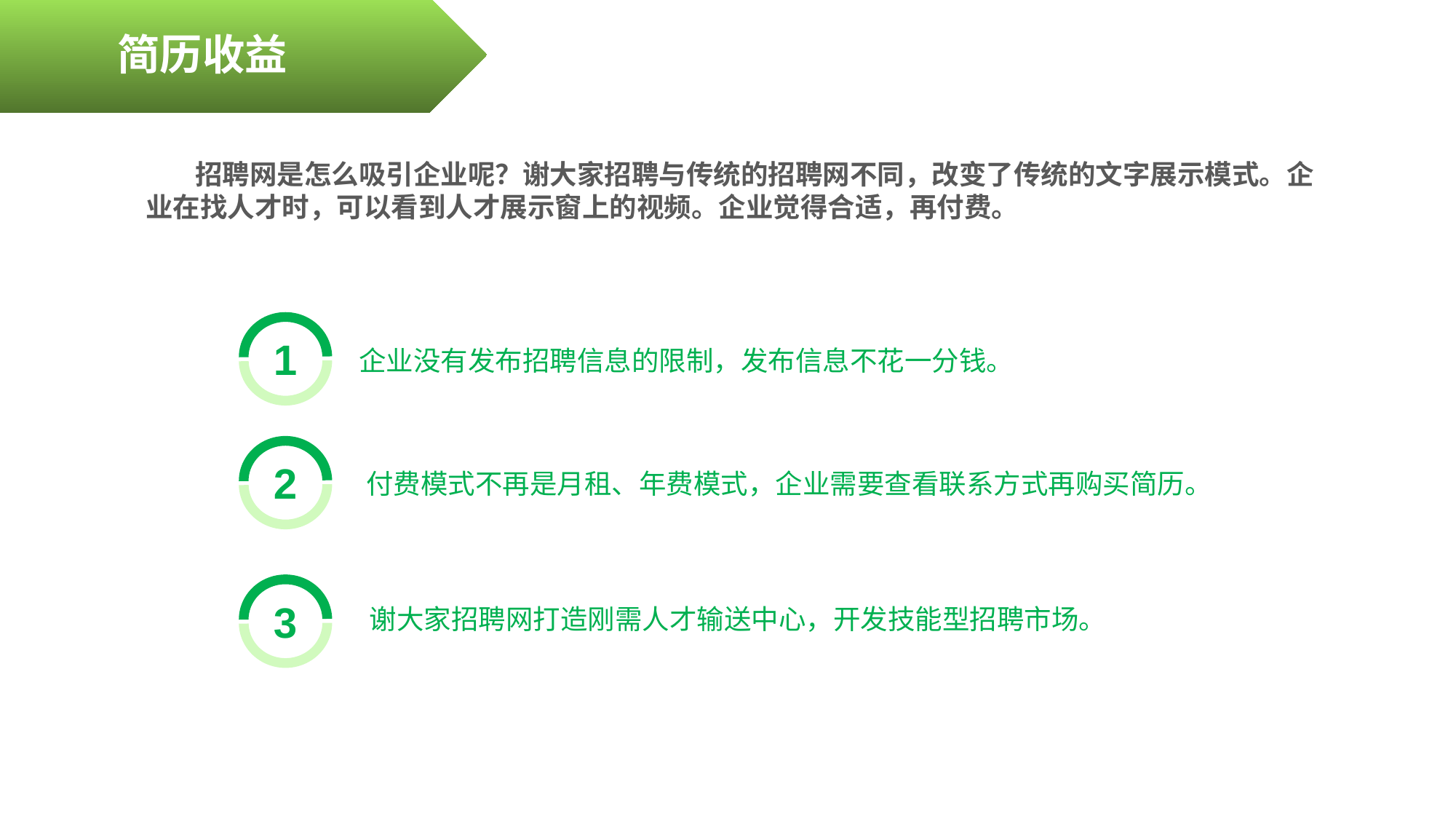

简历收益
       招聘网是怎么吸引企业呢？谢大家招聘与传统的招聘网不同，改变了传统的文字展示模式。企业在找人才时，可以看到人才展示窗上的视频。企业觉得合适，再付费。

1
企业没有发布招聘信息的限制，发布信息不花一分钱。

2
付费模式不再是月租、年费模式，企业需要查看联系方式再购买简历。

3
谢大家招聘网打造刚需人才输送中心，开发技能型招聘市场。